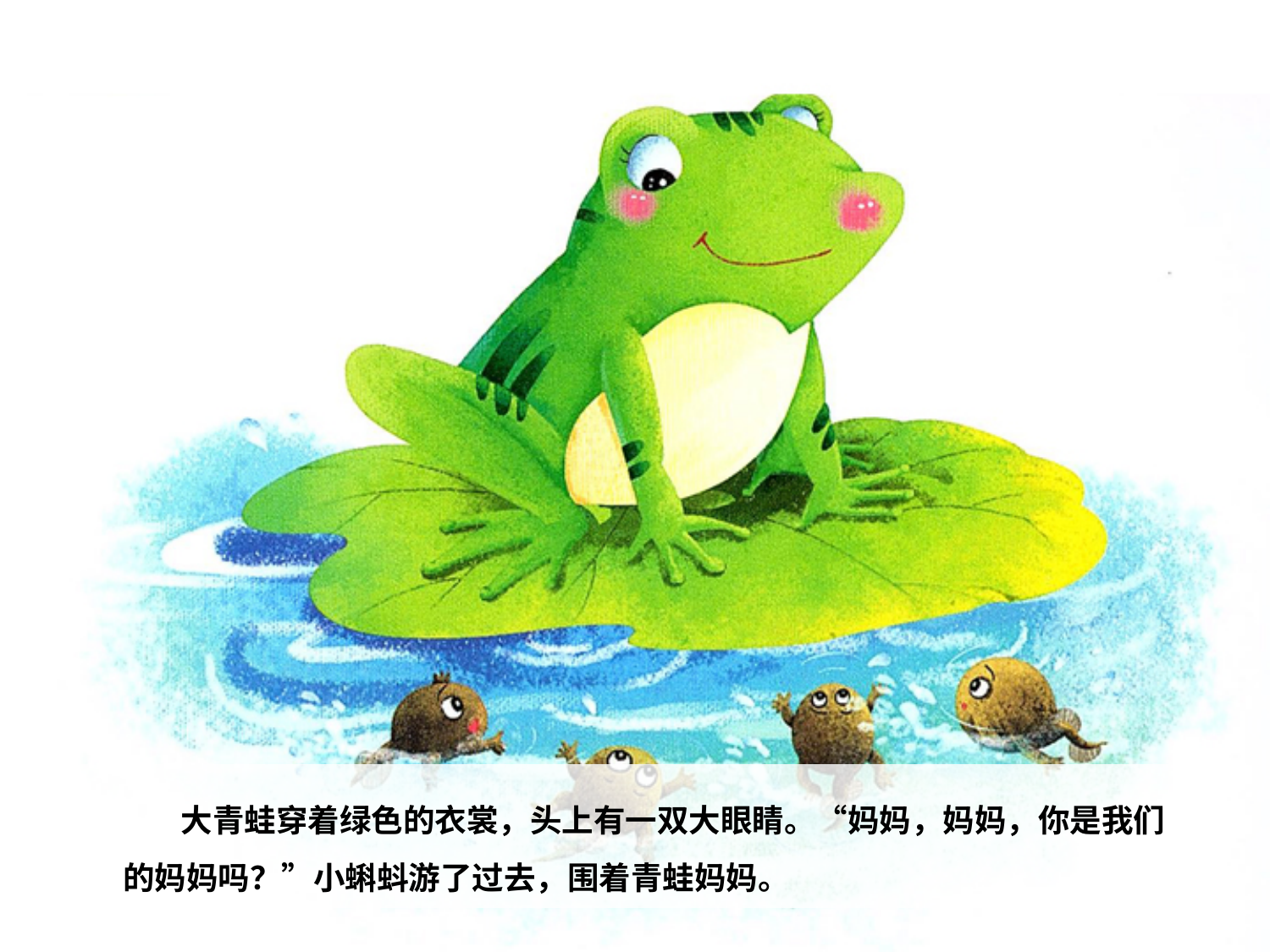

大青蛙穿着绿色的衣裳，头上有一双大眼睛。“妈妈，妈妈，你是我们的妈妈吗？”小蝌蚪游了过去，围着青蛙妈妈。